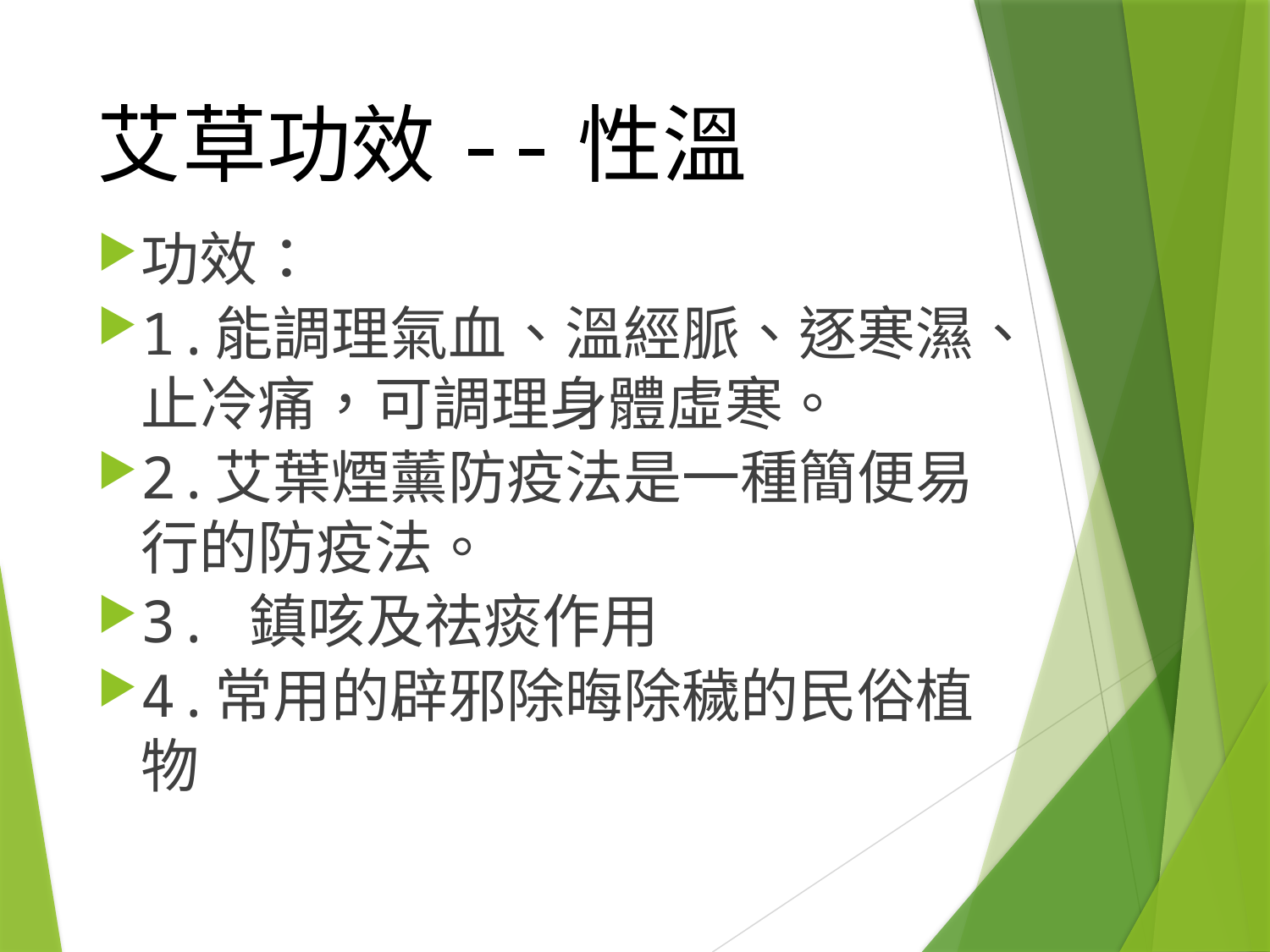

# 艾草功效--性溫
功效：
1.能調理氣血、溫經脈、逐寒濕、止冷痛，可調理身體虛寒。
2.艾葉煙薰防疫法是一種簡便易行的防疫法。
3. 鎮咳及祛痰作用
4.常用的辟邪除晦除穢的民俗植物